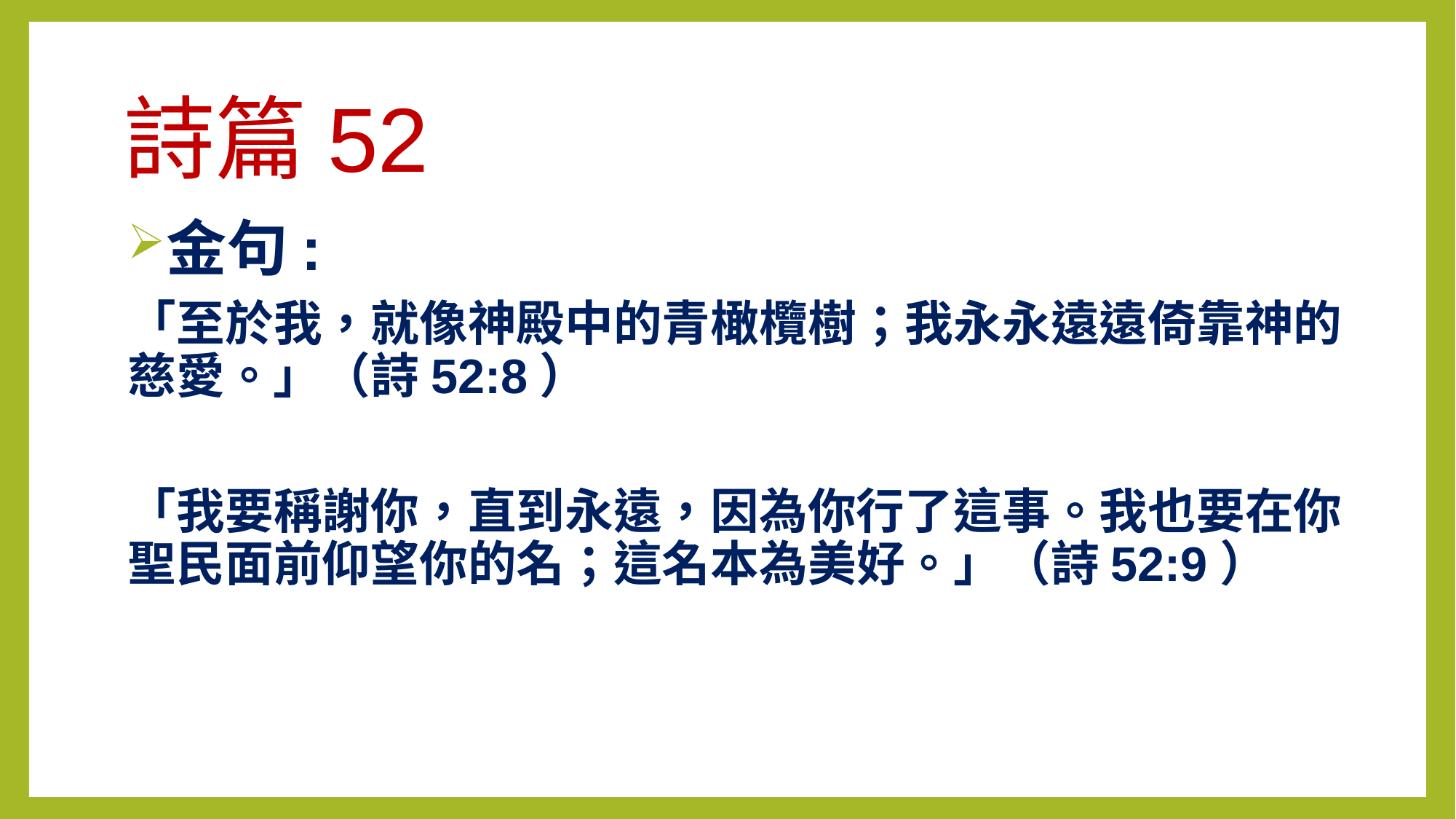

# 詩篇52
金句:
「至於我，就像神殿中的青橄欖樹；我永永遠遠倚靠神的慈愛。」（詩52:8）

「我要稱謝你，直到永遠，因為你行了這事。我也要在你聖民面前仰望你的名；這名本為美好。」（詩52:9）